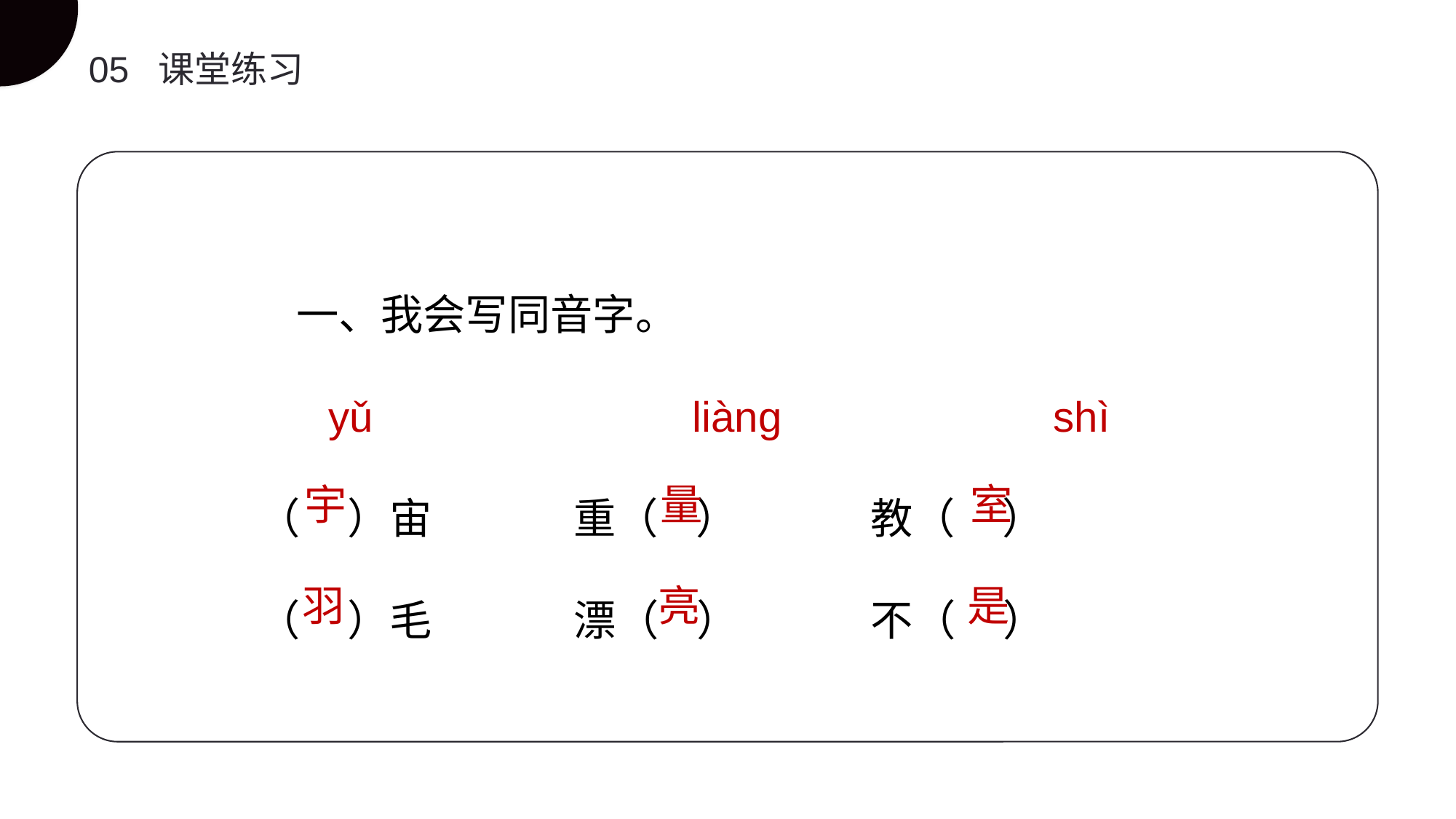

05  课堂练习
   一、我会写同音字。
      yǔ                           liàng                       shì
（     ）宙               重（    ）              教（     ）
（     ）毛               漂（    ）              不（     ）
宇
量
室
羽
亮
是